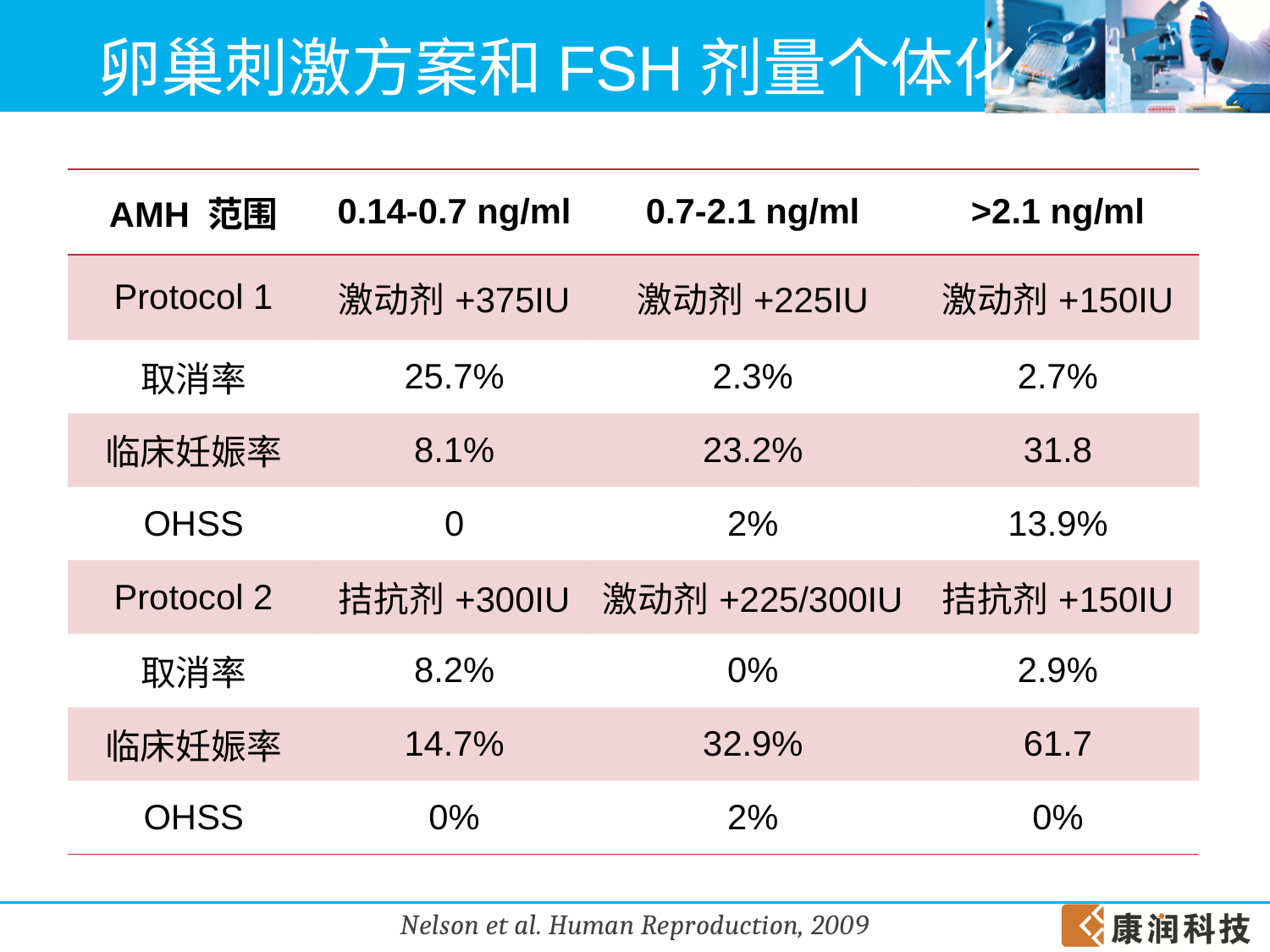

# 卵巢刺激方案和FSH剂量个体化
| AMH 范围 | 0.14-0.7 ng/ml | 0.7-2.1 ng/ml | >2.1 ng/ml |
| --- | --- | --- | --- |
| Protocol 1 | 激动剂+375IU | 激动剂+225IU | 激动剂+150IU |
| 取消率 | 25.7% | 2.3% | 2.7% |
| 临床妊娠率 | 8.1% | 23.2% | 31.8 |
| OHSS | 0 | 2% | 13.9% |
| Protocol 2 | 拮抗剂+300IU | 激动剂+225/300IU | 拮抗剂+150IU |
| 取消率 | 8.2% | 0% | 2.9% |
| 临床妊娠率 | 14.7% | 32.9% | 61.7 |
| OHSS | 0% | 2% | 0% |
Nelson et al. Human Reproduction, 2009